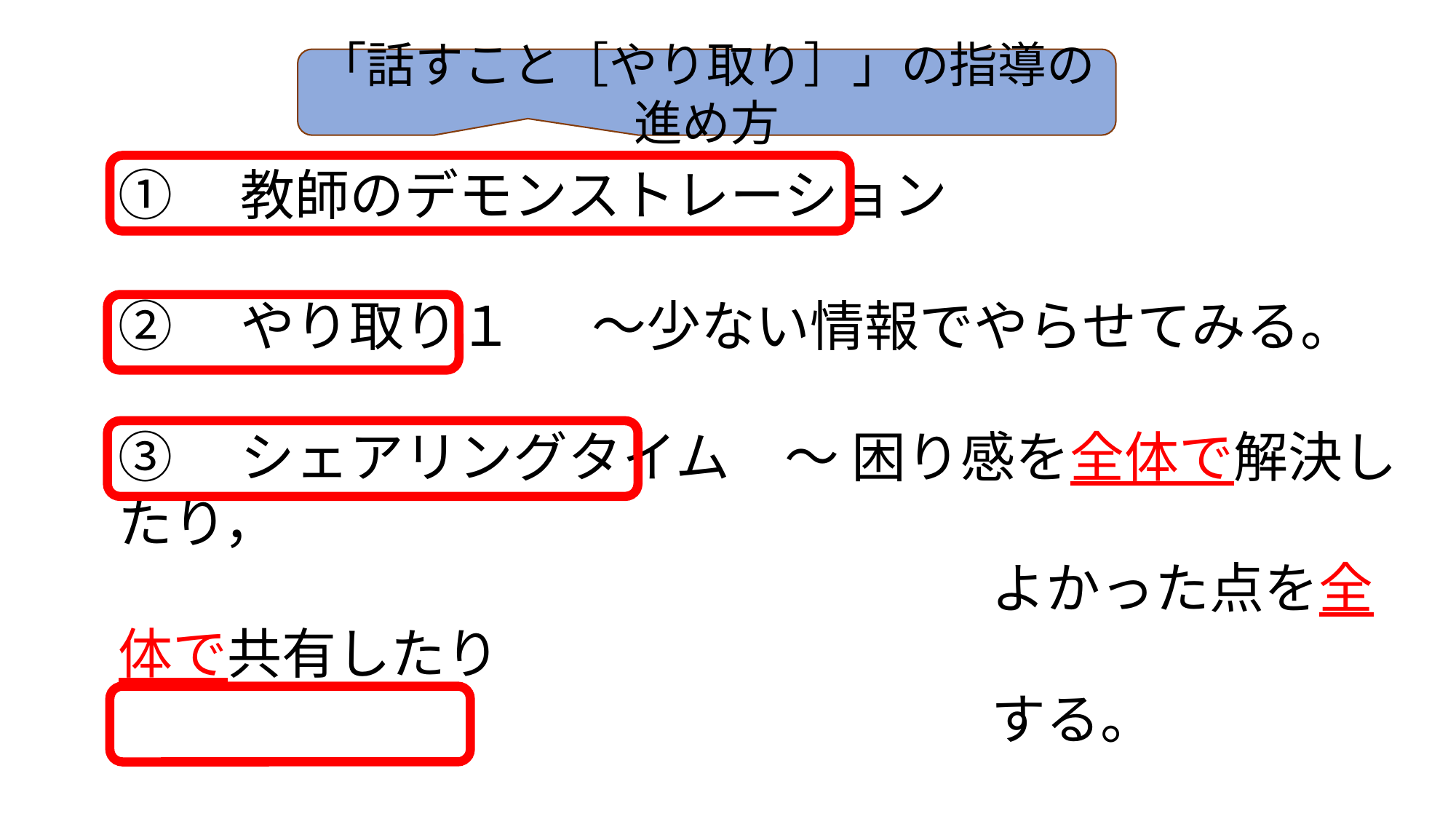

「話すこと［やり取り］」の指導の進め方
①　教師のデモンストレーション

②　やり取り１　  ～少ない情報でやらせてみる。

③　シェアリングタイム　～ 困り感を全体で解決したり，
　　　　　　　　　　　　　　　　よかった点を全体で共有したり
　　　　　　　　　　　　　　　　する。

④　やり取り２　　～ペアを変えて，もう一度やってみる。